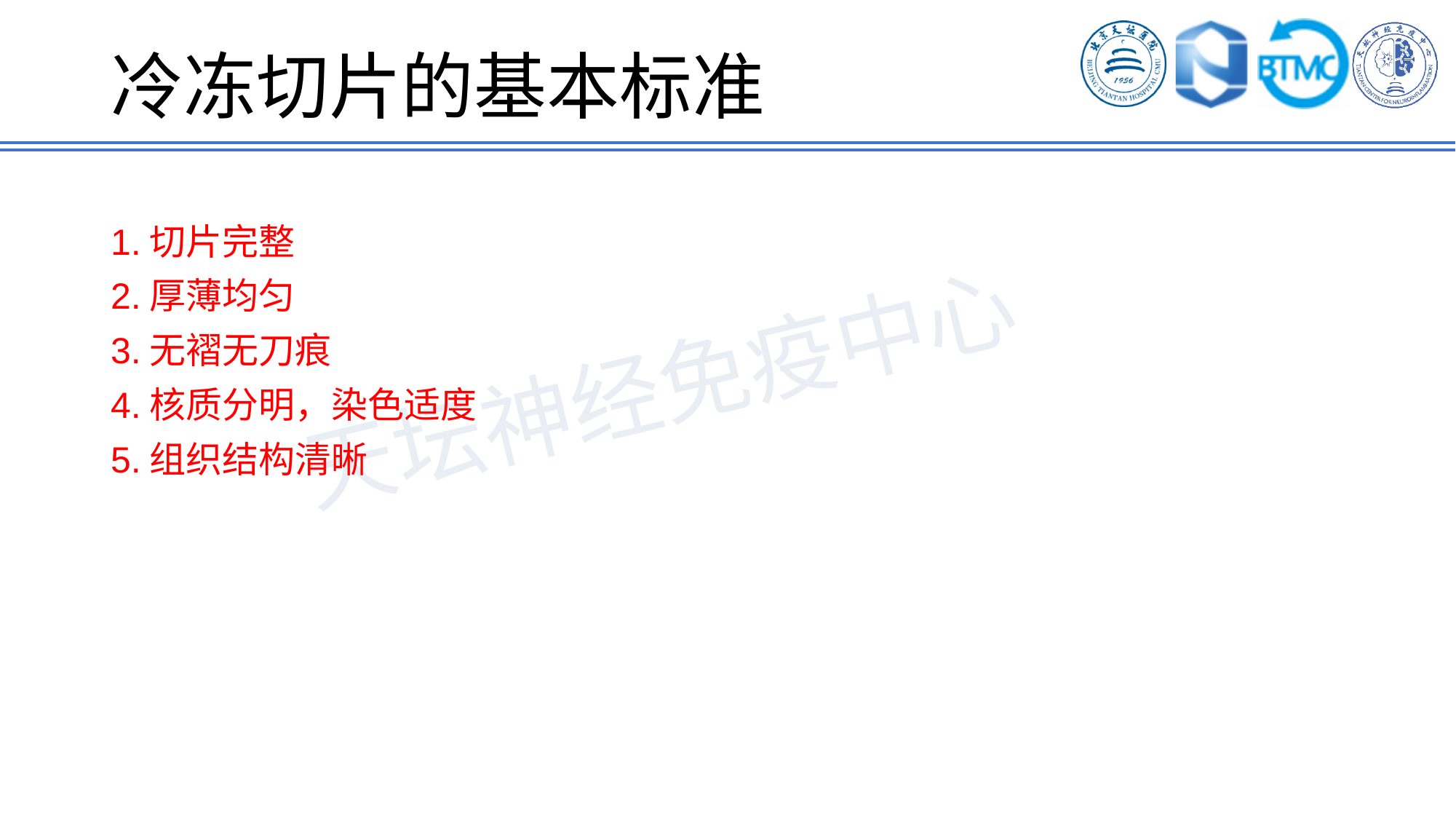

冷冻切片的基本标准
1.切片完整
2.厚薄均匀
3.无褶无刀痕
4.核质分明，染色适度
5.组织结构清晰